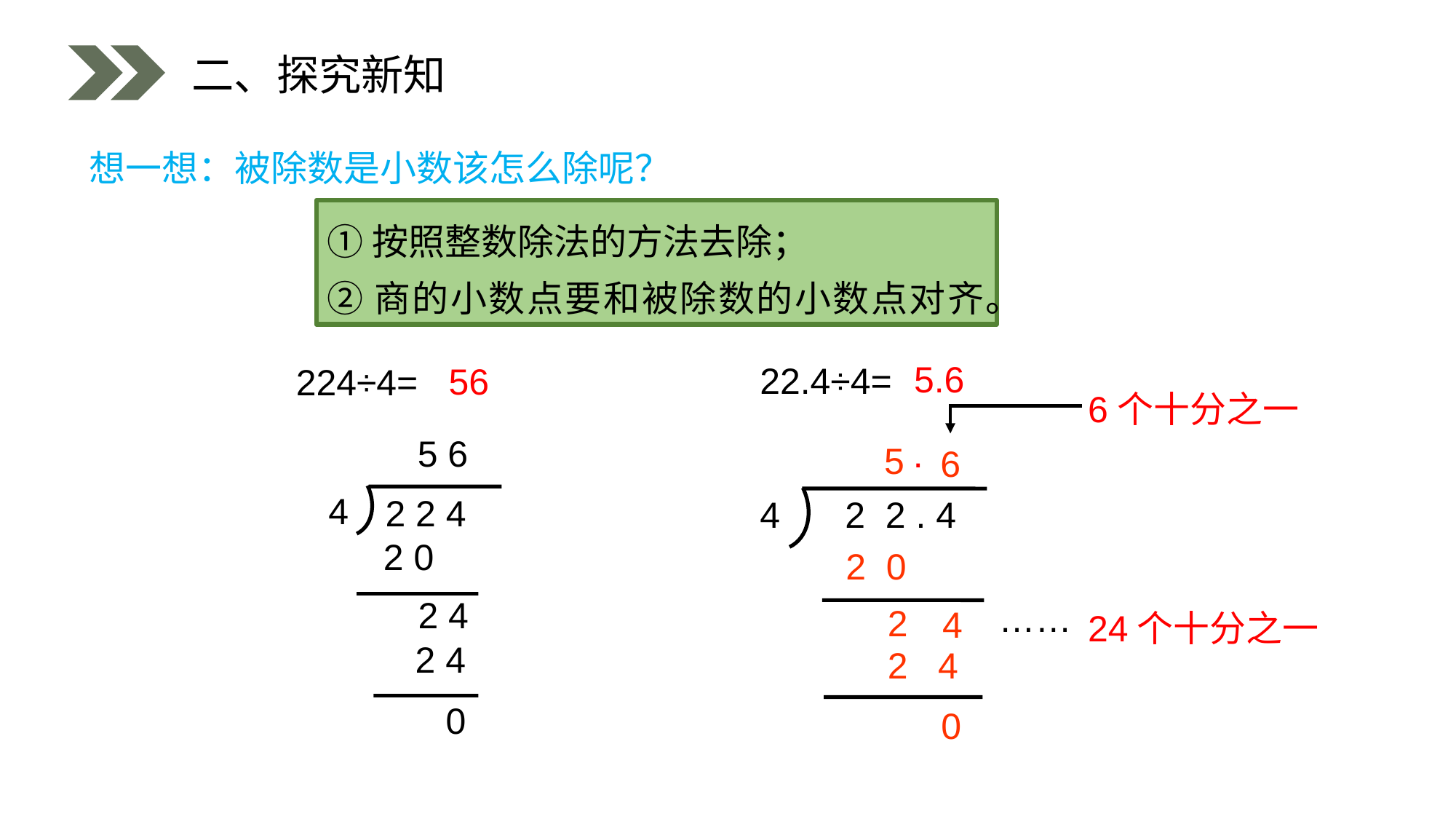

二、探究新知
想一想：被除数是小数该怎么除呢？
①按照整数除法的方法去除；
②商的小数点要和被除数的小数点对齐。
5.6
22.4÷4=
6个十分之一

.
5
6
4
2  2 . 4

2  0
……
 2
 4

 2   4

 0
24个十分之一
56
224÷4=
   5 6
4
2 2 4

2 0
2 4

2 4

0